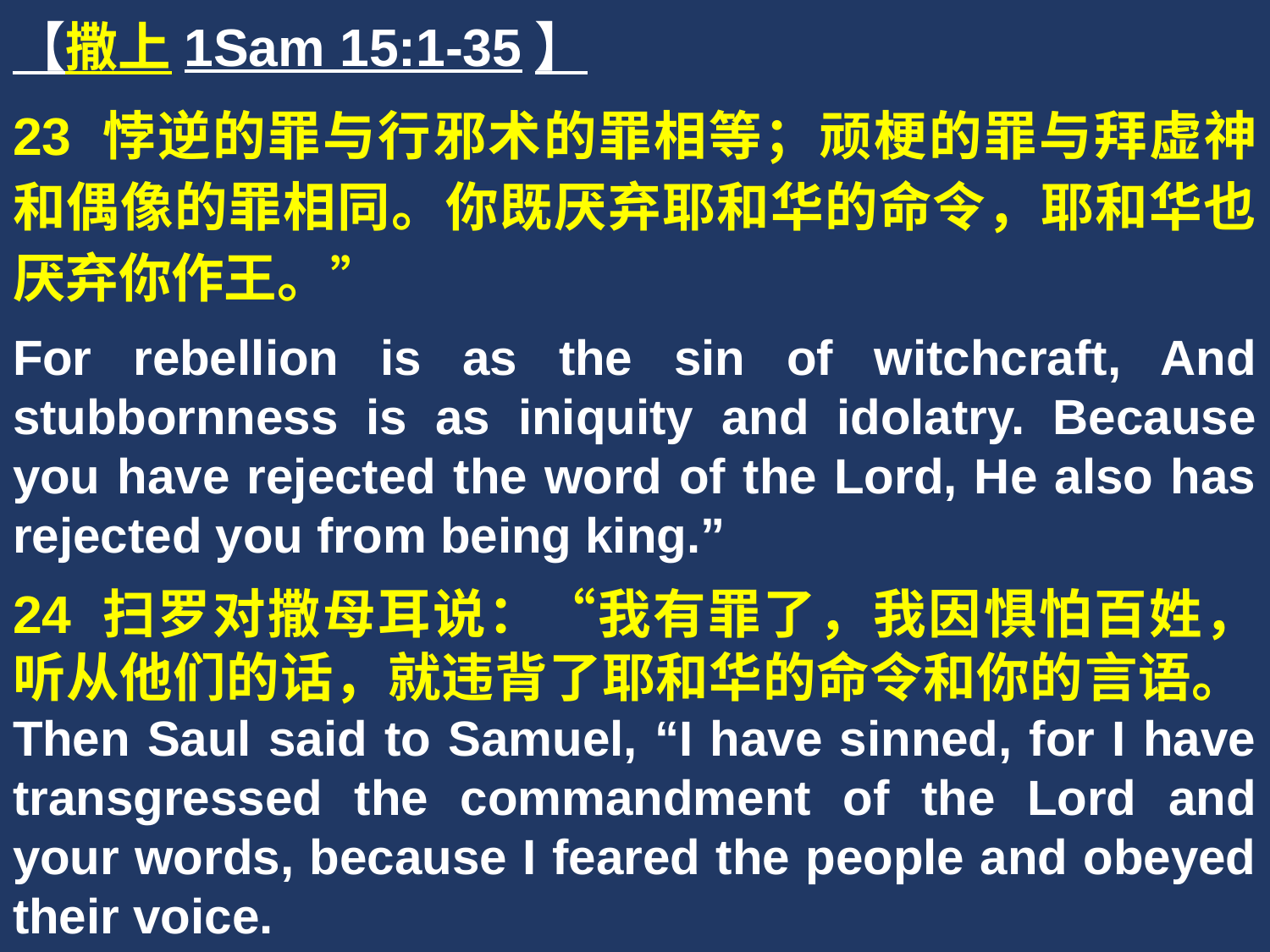

【撒上1Sam 15:1-35】
23 悖逆的罪与行邪术的罪相等；顽梗的罪与拜虚神和偶像的罪相同。你既厌弃耶和华的命令，耶和华也厌弃你作王。”
For rebellion is as the sin of witchcraft, And stubbornness is as iniquity and idolatry. Because you have rejected the word of the Lord, He also has rejected you from being king.”
24 扫罗对撒母耳说：“我有罪了，我因惧怕百姓，听从他们的话，就违背了耶和华的命令和你的言语。Then Saul said to Samuel, “I have sinned, for I have transgressed the commandment of the Lord and your words, because I feared the people and obeyed their voice.